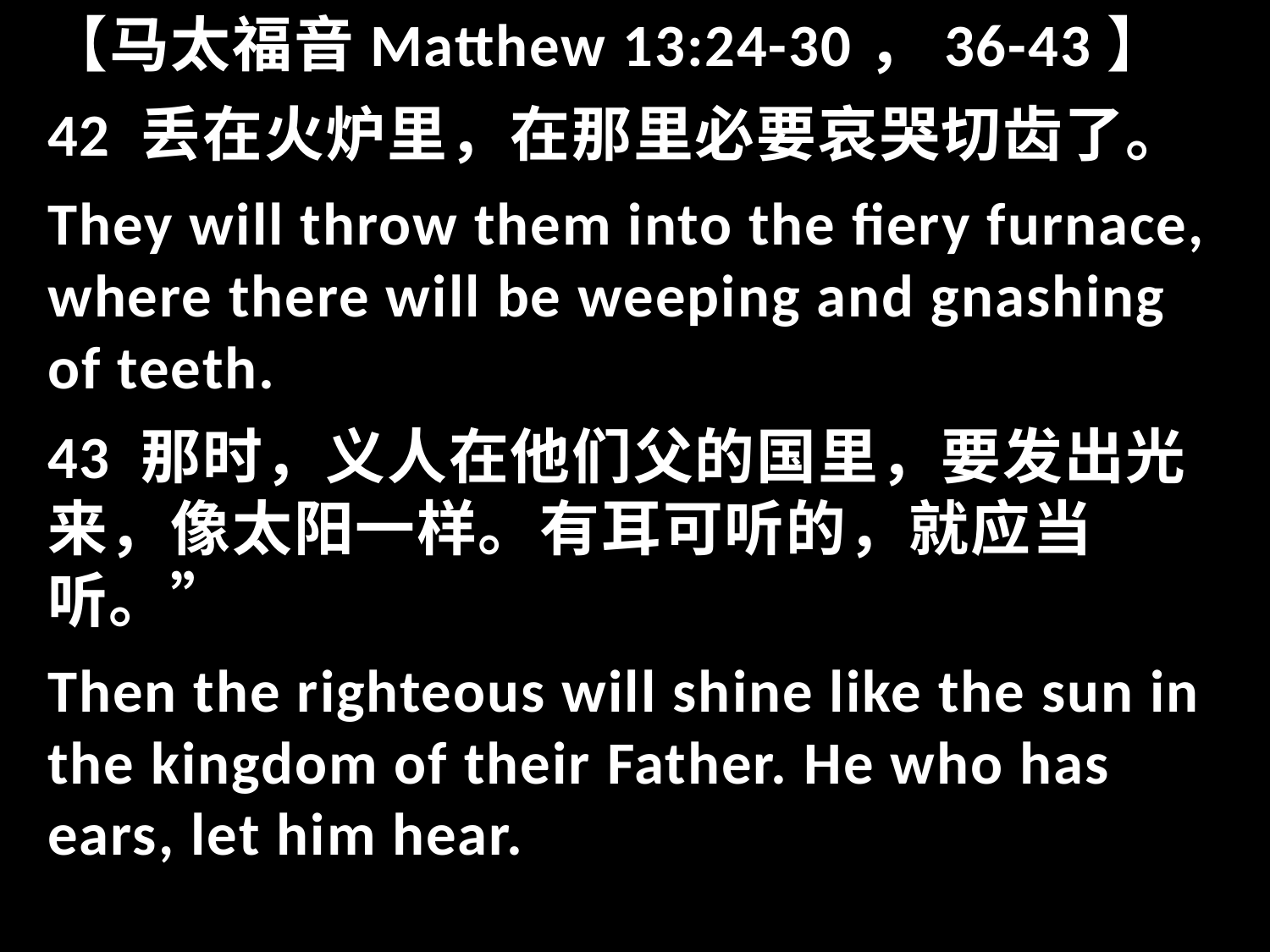

【马太福音Matthew 13:24-30，36-43】
42 丢在火炉里，在那里必要哀哭切齿了。
They will throw them into the fiery furnace, where there will be weeping and gnashing of teeth.
43 那时，义人在他们父的国里，要发出光来，像太阳一样。有耳可听的，就应当听。”
Then the righteous will shine like the sun in the kingdom of their Father. He who has ears, let him hear.